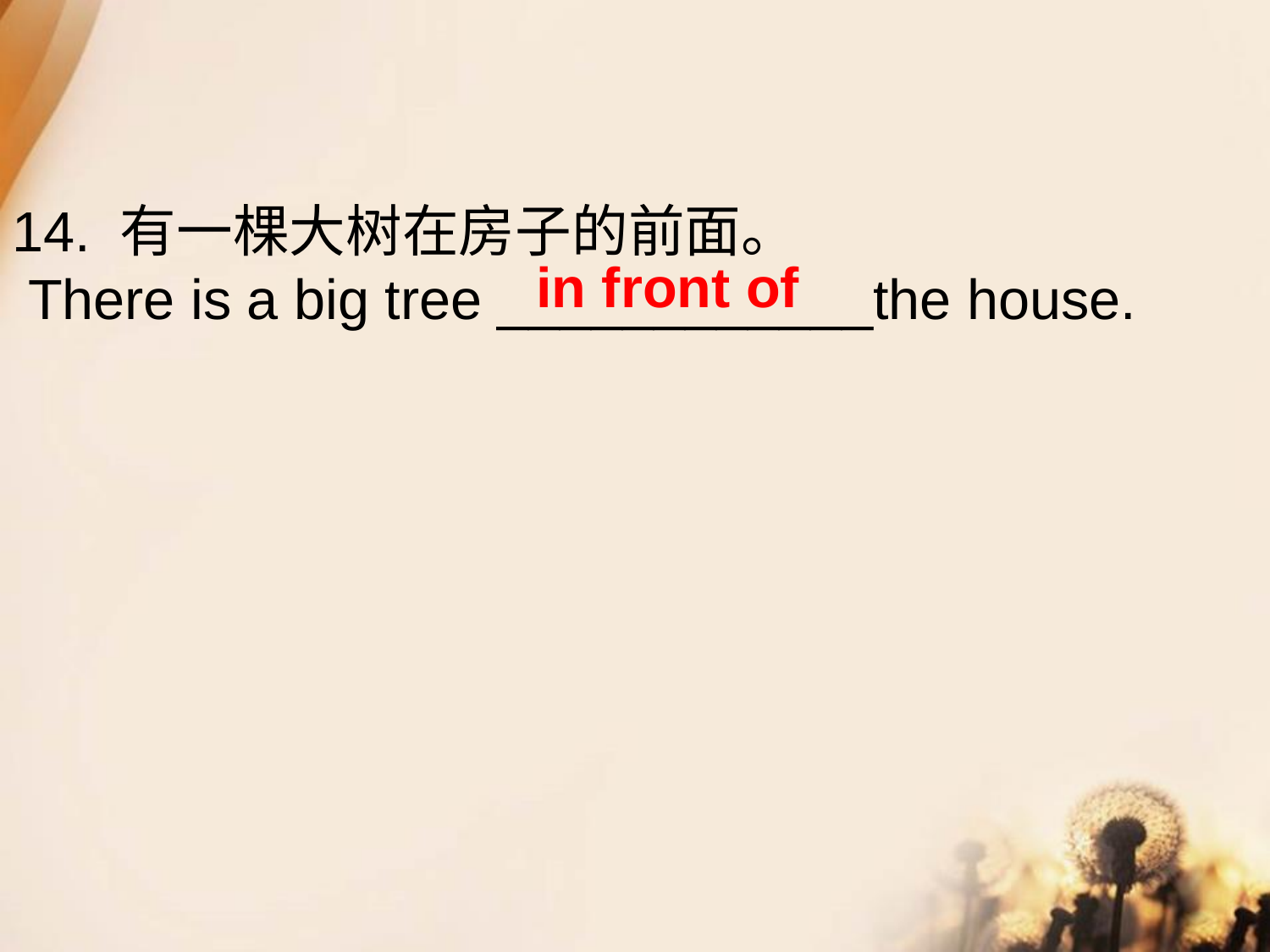

14. 有一棵大树在房子的前面。
 There is a big tree ____________the house.
 in front of